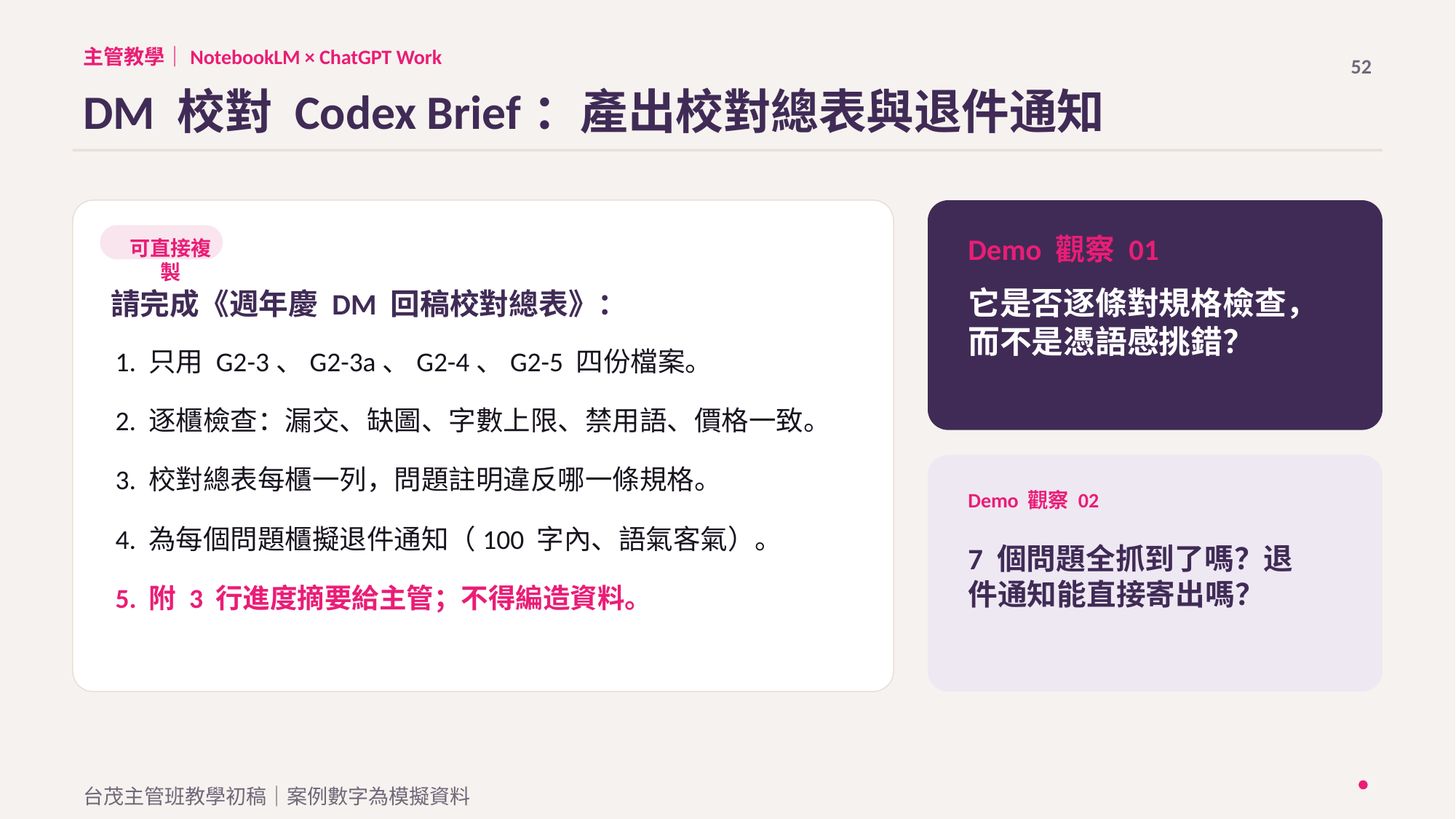

主管教學｜NotebookLM × ChatGPT Work
52
DM 校對 Codex Brief：產出校對總表與退件通知

Demo 觀察 01
可直接複製
它是否逐條對規格檢查，而不是憑語感挑錯？
請完成《週年慶 DM 回稿校對總表》：
1. 只用 G2-3、G2-3a、G2-4、G2-5 四份檔案。
2. 逐櫃檢查：漏交、缺圖、字數上限、禁用語、價格一致。

3. 校對總表每櫃一列，問題註明違反哪一條規格。
Demo 觀察 02
4. 為每個問題櫃擬退件通知（100 字內、語氣客氣）。
7 個問題全抓到了嗎？退件通知能直接寄出嗎？
5. 附 3 行進度摘要給主管；不得編造資料。
台茂主管班教學初稿｜案例數字為模擬資料